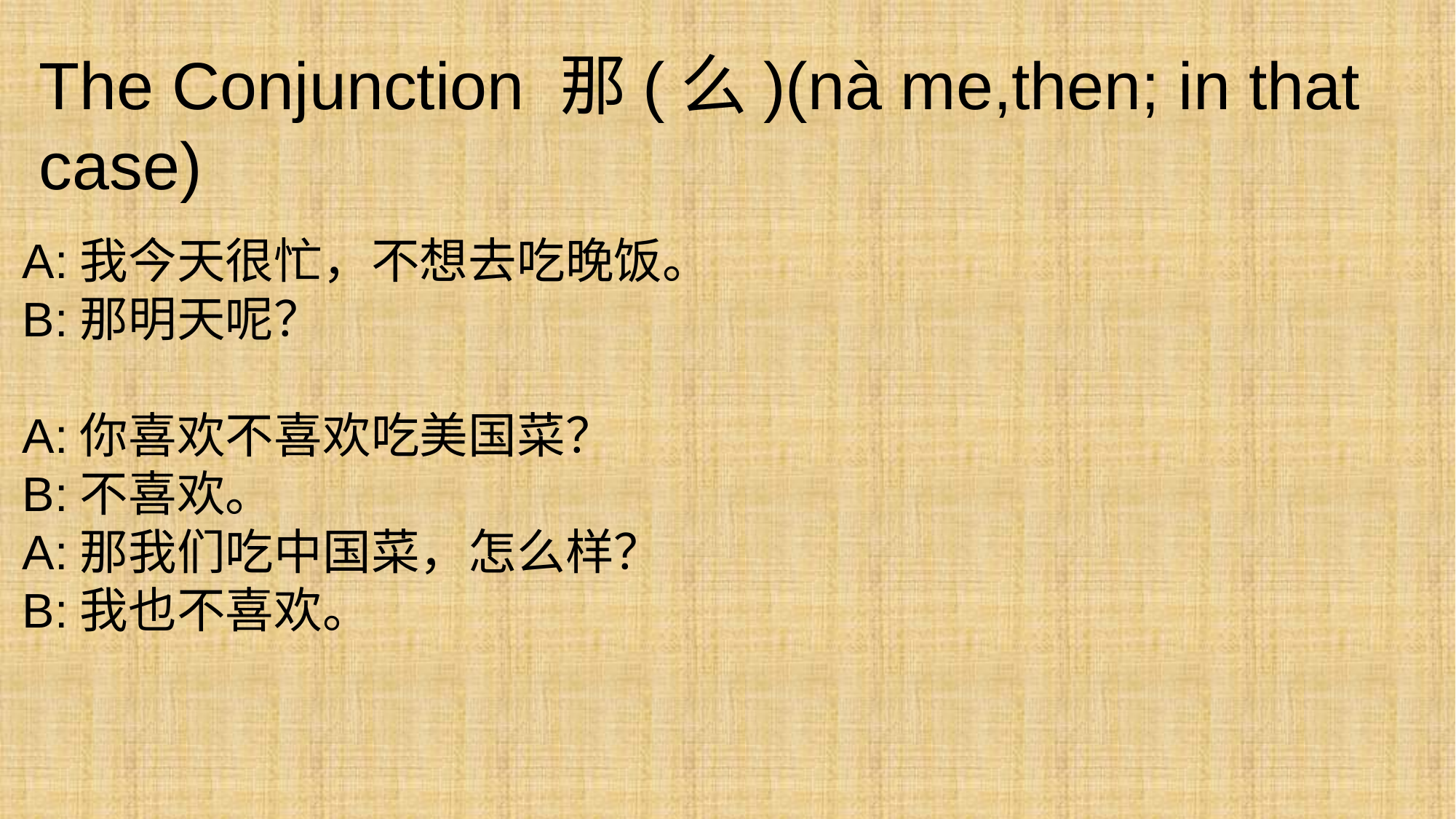

The Conjunction 那(么)(nà me,then; in that case)

A:我今天很忙，不想去吃晚饭。
B:那明天呢？

A:你喜欢不喜欢吃美国菜？
B:不喜欢。
A:那我们吃中国菜，怎么样？
B:我也不喜欢。